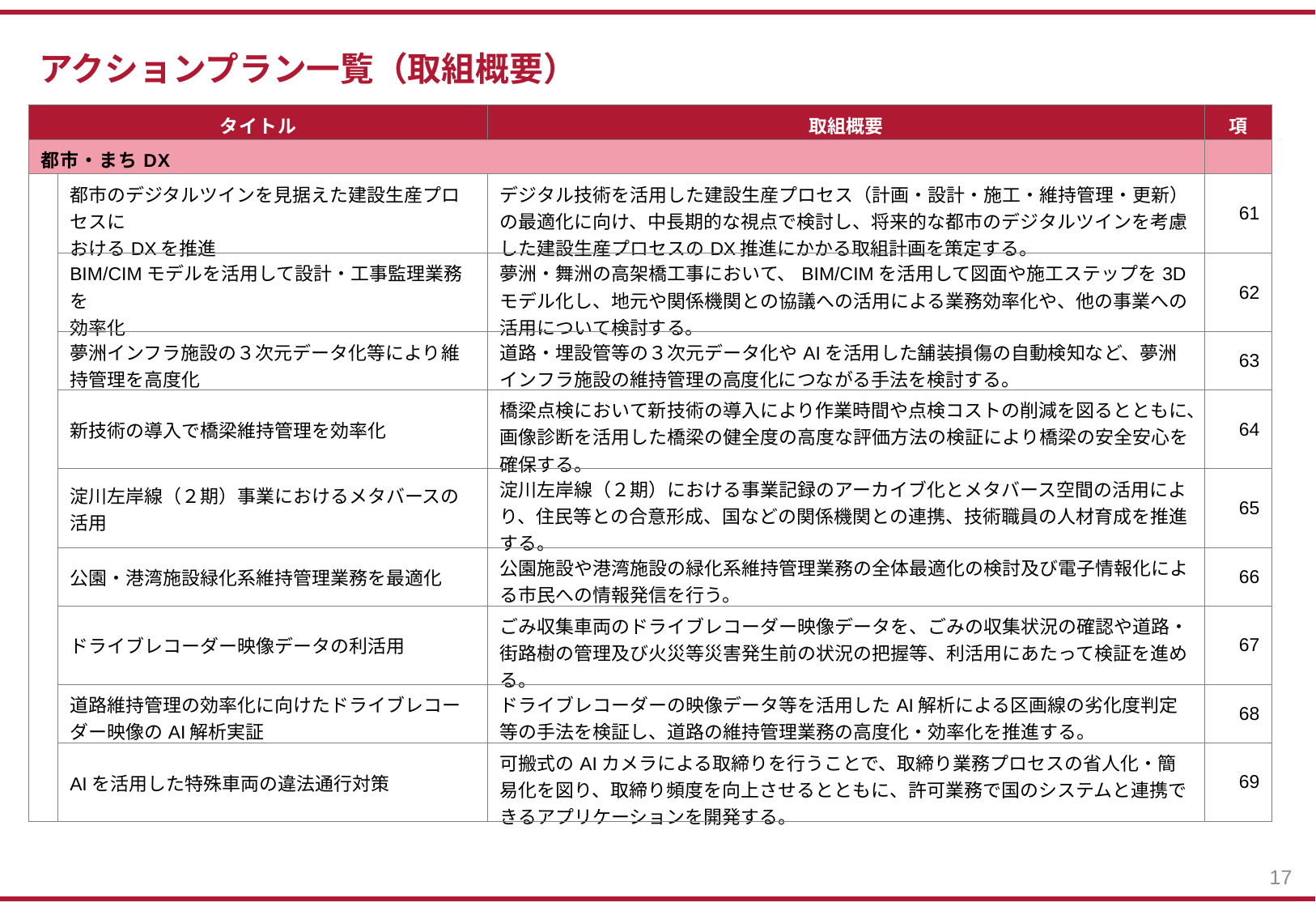

アクションプラン一覧（取組概要）
| タイトル |  | 取組概要 | 項 |
| --- | --- | --- | --- |
| 都市・まちDX |  |  |  |
|  | 都市のデジタルツインを見据えた建設生産プロセスに おけるDXを推進 | デジタル技術を活用した建設生産プロセス（計画・設計・施工・維持管理・更新）の最適化に向け、中長期的な視点で検討し、将来的な都市のデジタルツインを考慮した建設生産プロセスのDX推進にかかる取組計画を策定する。 | 61 |
|  | BIM/CIMモデルを活用して設計・工事監理業務を 効率化 | 夢洲・舞洲の高架橋工事において、BIM/CIMを活用して図面や施工ステップを3Dモデル化し、地元や関係機関との協議への活用による業務効率化や、他の事業への活用について検討する。 | 62 |
|  | 夢洲インフラ施設の３次元データ化等により維持管理を高度化 | 道路・埋設管等の３次元データ化やAIを活用した舗装損傷の自動検知など、夢洲インフラ施設の維持管理の高度化につながる手法を検討する。 | 63 |
|  | 新技術の導入で橋梁維持管理を効率化 | 橋梁点検において新技術の導入により作業時間や点検コストの削減を図るとともに、画像診断を活用した橋梁の健全度の高度な評価方法の検証により橋梁の安全安心を確保する。 | 64 |
|  | 淀川左岸線（２期）事業におけるメタバースの活用​ | 淀川左岸線（２期）における事業記録のアーカイブ化とメタバース空間の活用により、住民等との合意形成、国などの関係機関との連携、技術職員の人材育成を推進する。 | 65 |
|  | 公園・港湾施設緑化系維持管理業務を最適化 | 公園施設や港湾施設の緑化系維持管理業務の全体最適化の検討及び電子情報化による市民への情報発信を行う。 | 66 |
|  | ドライブレコーダー映像データの利活用 | ごみ収集車両のドライブレコーダー映像データを、ごみの収集状況の確認や道路・街路樹の管理及び火災等災害発生前の状況の把握等、利活用にあたって検証を進める。 | 67 |
|  | 道路維持管理の効率化に向けたドライブレコーダー映像のAI解析実証 | ドライブレコーダーの映像データ等を活用したAI解析による区画線の劣化度判定等の手法を検証し、道路の維持管理業務の高度化・効率化を推進する。 | 68 |
|  | AIを活用した特殊車両の違法通行対策 | 可搬式のAIカメラによる取締りを行うことで、取締り業務プロセスの省人化・簡易化を図り、取締り頻度を向上させるとともに、許可業務で国のシステムと連携できるアプリケーションを開発する。 | 69 |
17